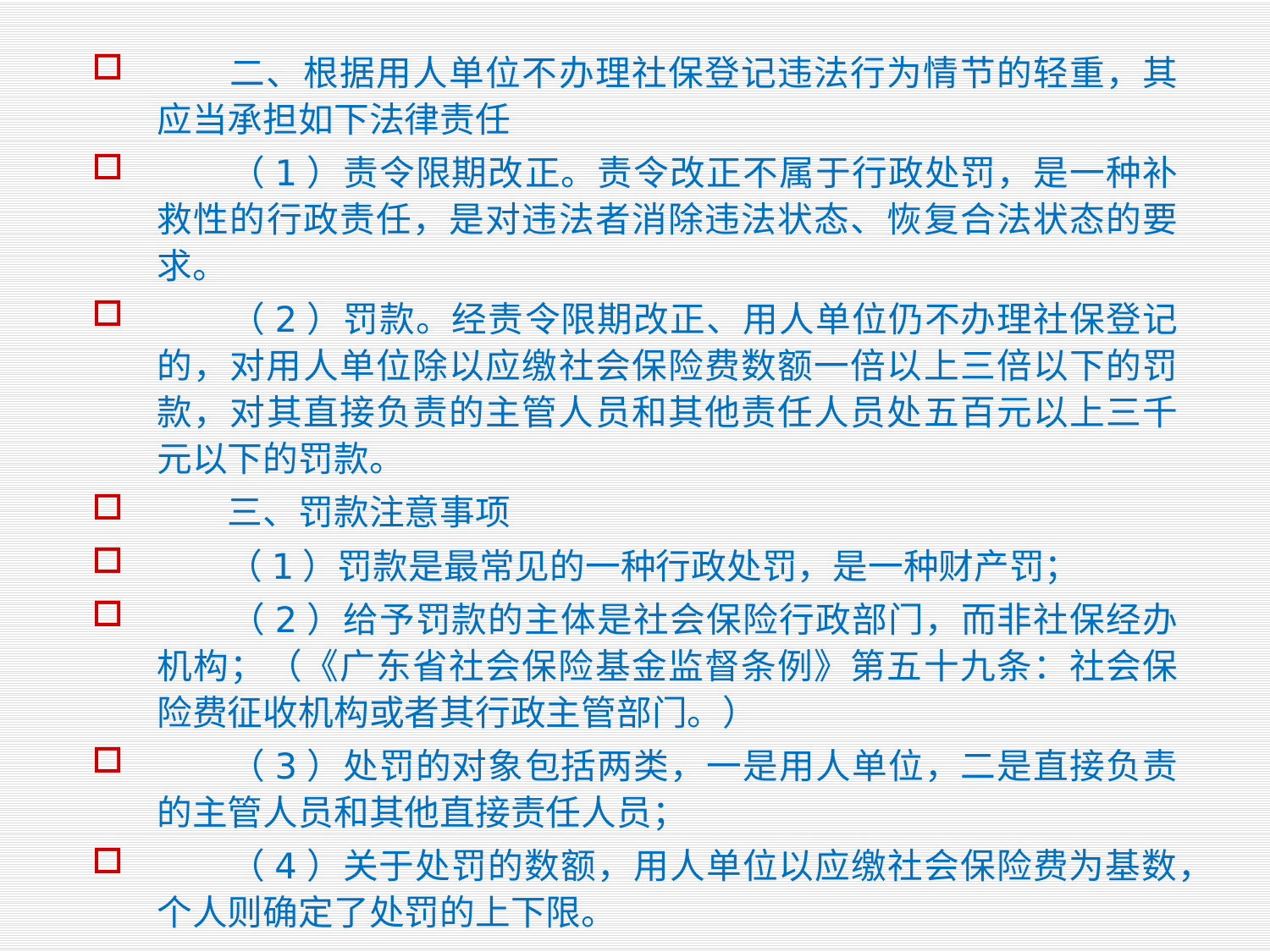

二、根据用人单位不办理社保登记违法行为情节的轻重，其应当承担如下法律责任
　　（1）责令限期改正。责令改正不属于行政处罚，是一种补救性的行政责任，是对违法者消除违法状态、恢复合法状态的要求。
　　（2）罚款。经责令限期改正、用人单位仍不办理社保登记的，对用人单位除以应缴社会保险费数额一倍以上三倍以下的罚款，对其直接负责的主管人员和其他责任人员处五百元以上三千元以下的罚款。
　　三、罚款注意事项
　　（1）罚款是最常见的一种行政处罚，是一种财产罚；
　　（2）给予罚款的主体是社会保险行政部门，而非社保经办机构；（《广东省社会保险基金监督条例》第五十九条：社会保险费征收机构或者其行政主管部门。）
　　（3）处罚的对象包括两类，一是用人单位，二是直接负责的主管人员和其他直接责任人员；
　　（4）关于处罚的数额，用人单位以应缴社会保险费为基数，个人则确定了处罚的上下限。